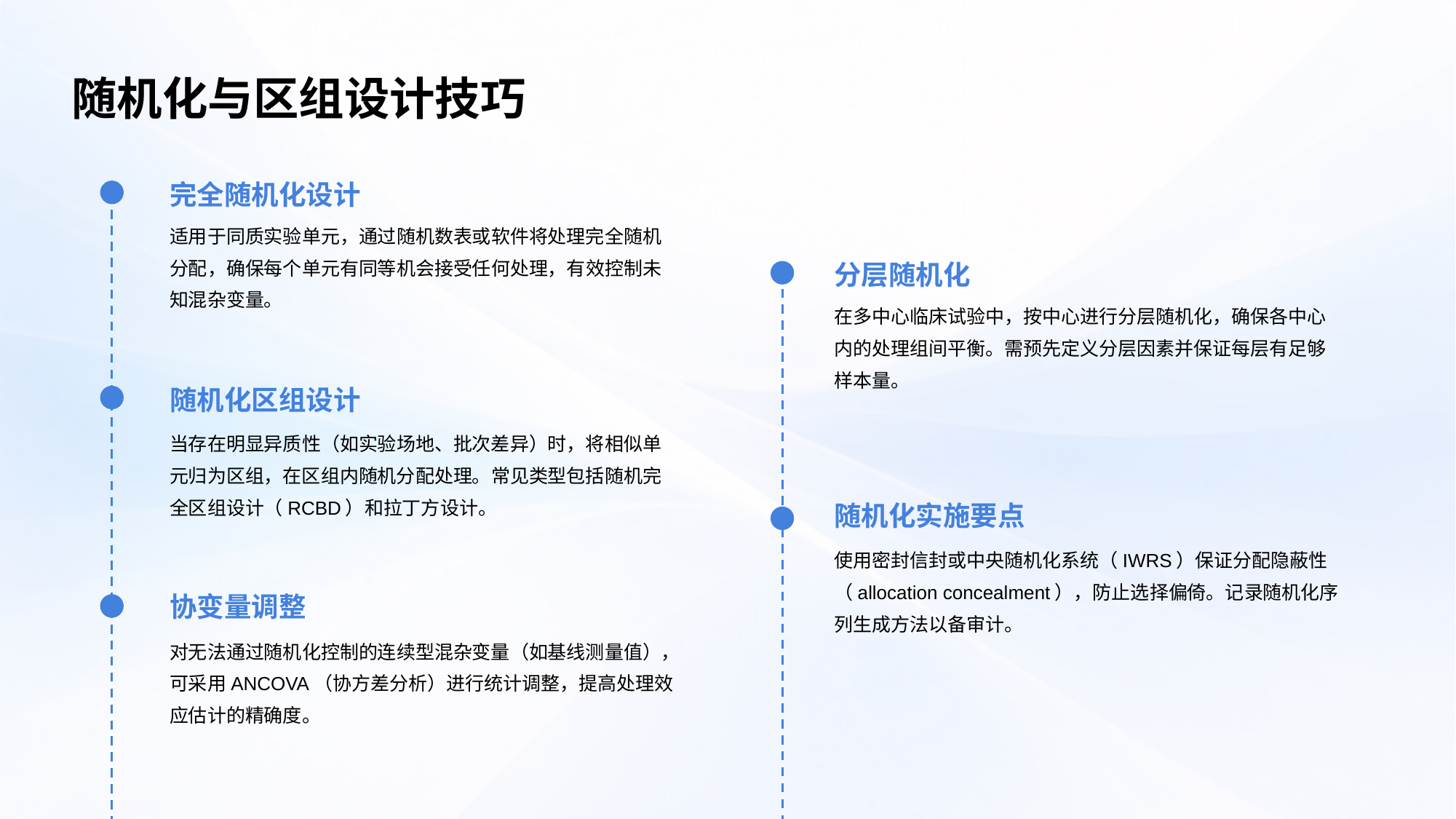

随机化与区组设计技巧
完全随机化设计

适用于同质实验单元，通过随机数表或软件将处理完全随机分配，确保每个单元有同等机会接受任何处理，有效控制未知混杂变量。
分层随机化

在多中心临床试验中，按中心进行分层随机化，确保各中心内的处理组间平衡。需预先定义分层因素并保证每层有足够样本量。
随机化区组设计
当存在明显异质性（如实验场地、批次差异）时，将相似单元归为区组，在区组内随机分配处理。常见类型包括随机完全区组设计（RCBD）和拉丁方设计。
随机化实施要点

使用密封信封或中央随机化系统（IWRS）保证分配隐蔽性（allocation concealment），防止选择偏倚。记录随机化序列生成方法以备审计。
协变量调整
对无法通过随机化控制的连续型混杂变量（如基线测量值），可采用ANCOVA（协方差分析）进行统计调整，提高处理效应估计的精确度。